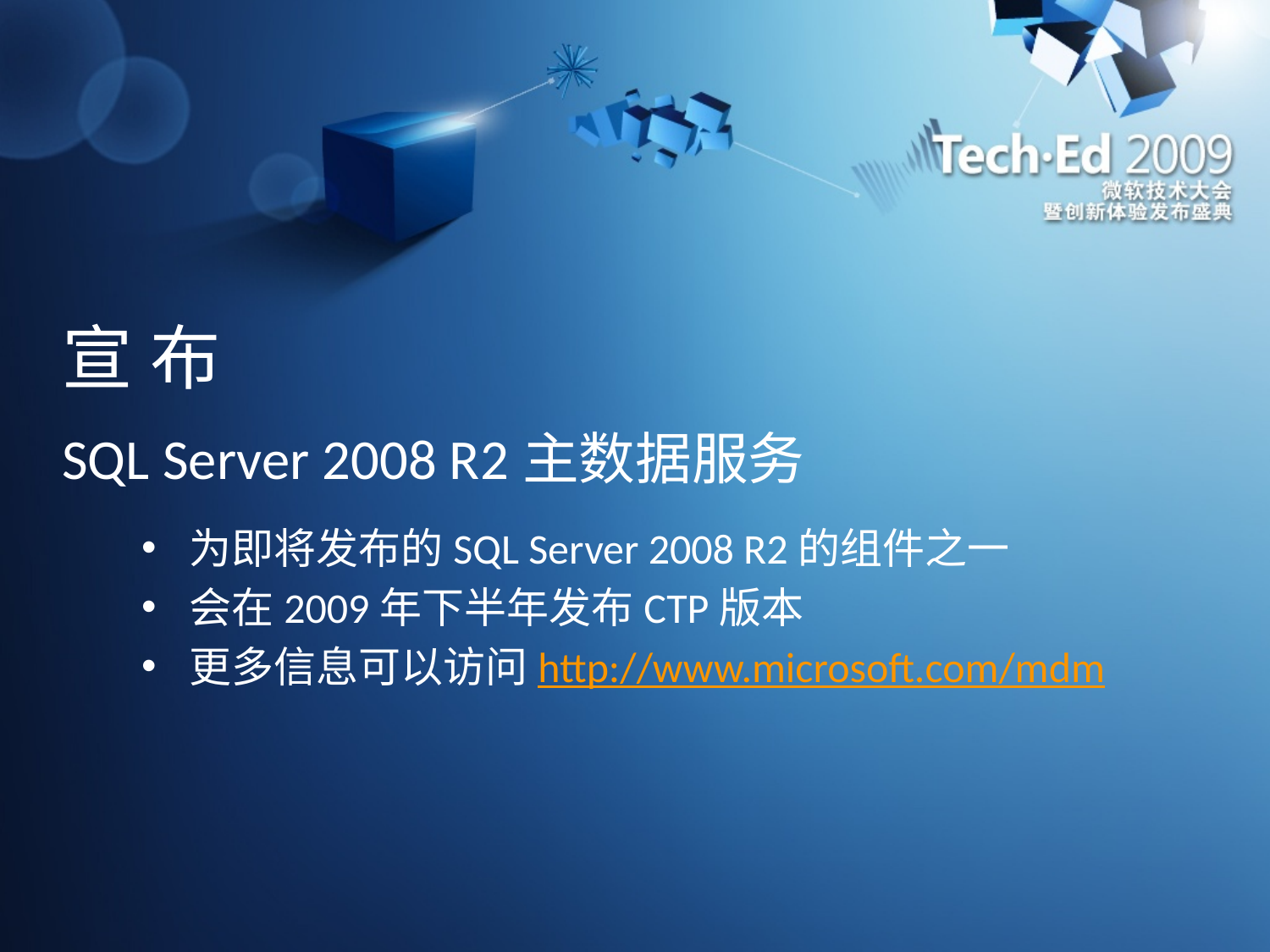

# 宣布
SQL Server 2008 R2主数据服务
为即将发布的SQL Server 2008 R2的组件之一
会在2009年下半年发布CTP版本
更多信息可以访问http://www.microsoft.com/mdm